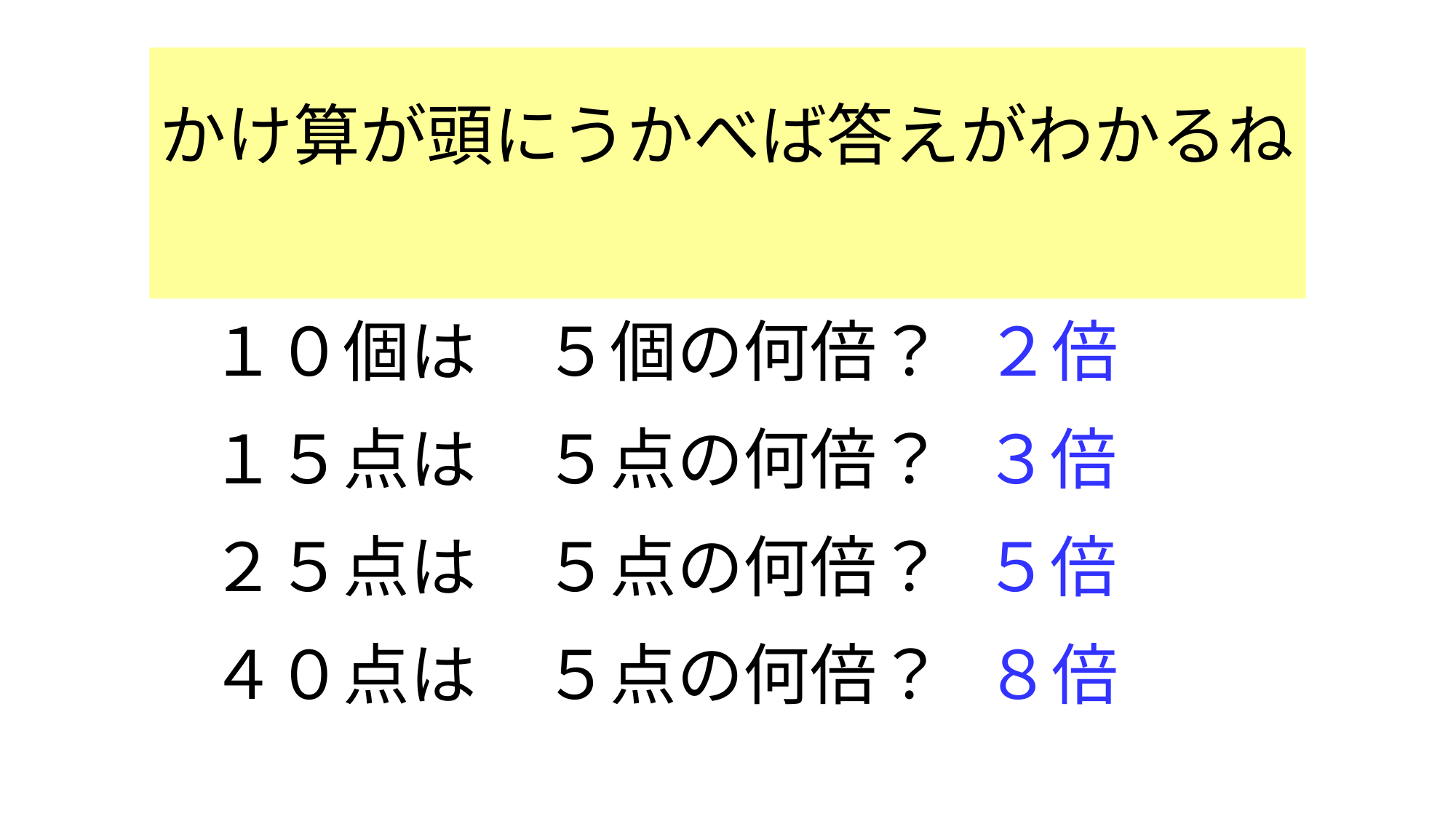

かけ算が頭にうかべば答えがわかるね
８０個は１０個の何倍？
８倍
１０個は　５個の何倍？
２倍
１５点は　５点の何倍？
３倍
２５点は　５点の何倍？
５倍
４０点は　５点の何倍？
８倍